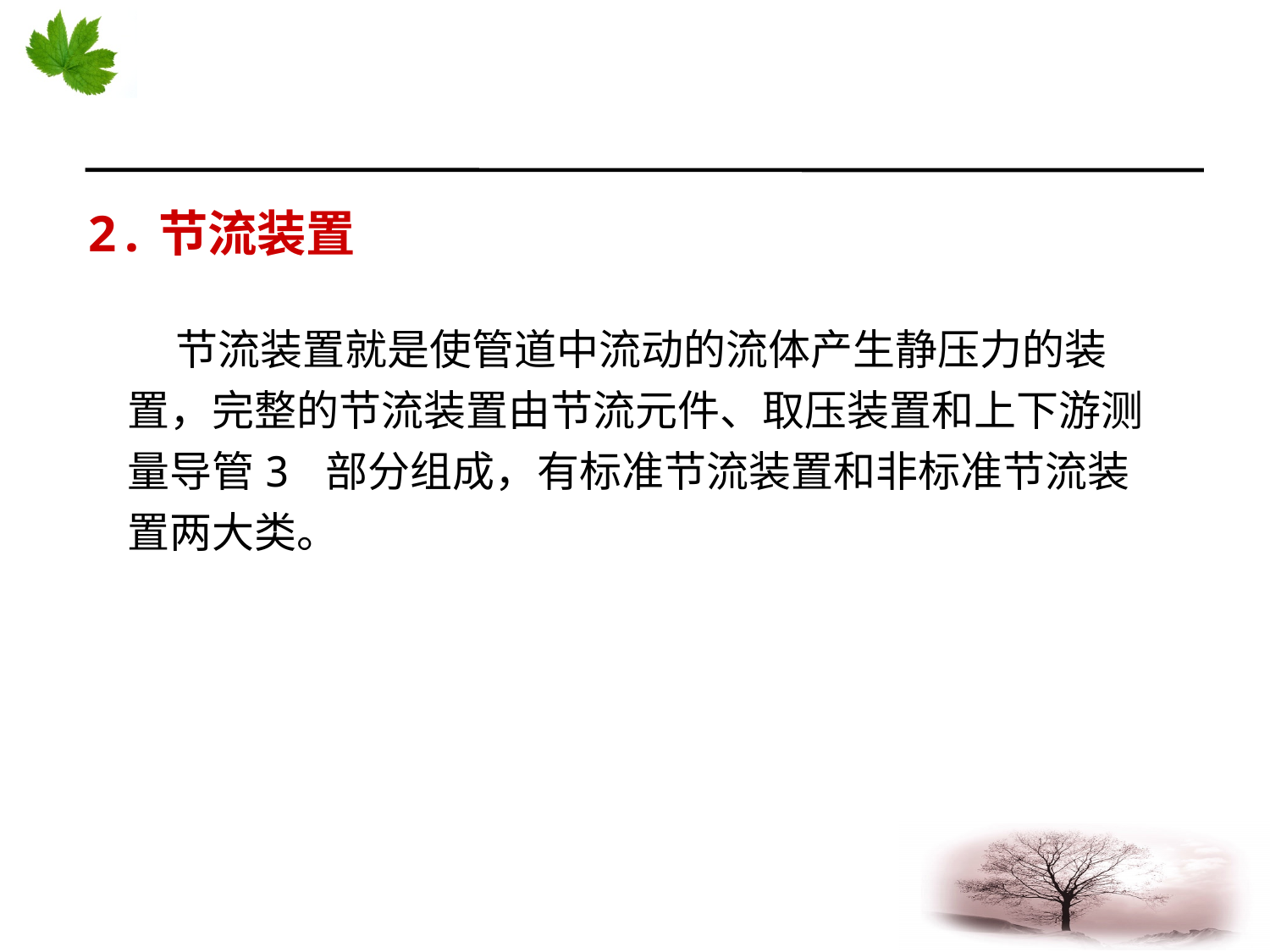

2.节流装置
    节流装置就是使管道中流动的流体产生静压力的装置，完整的节流装置由节流元件、取压装置和上下游测量导管3 部分组成，有标准节流装置和非标准节流装置两大类。